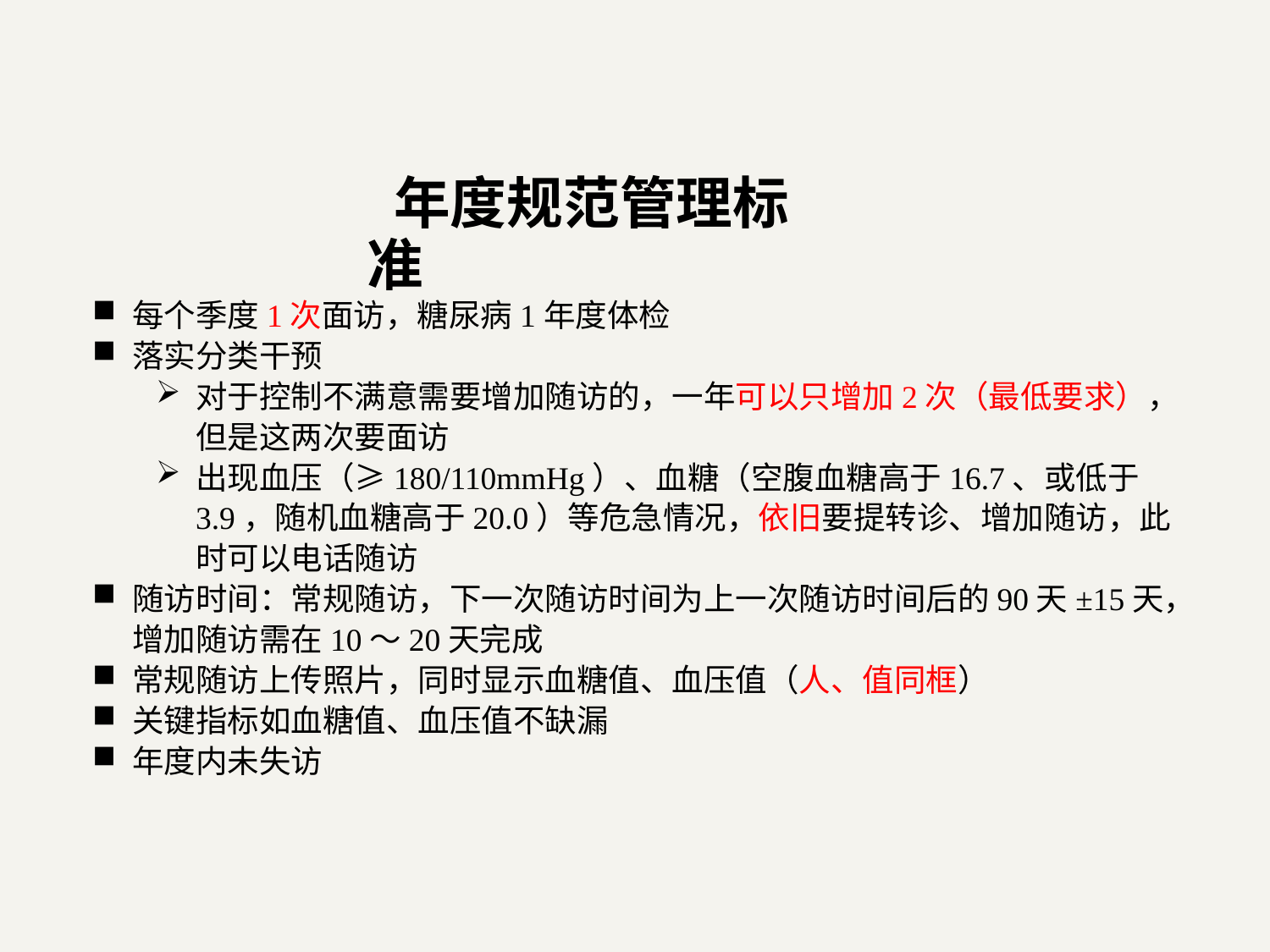

年度规范管理标准

每个季度1次面访，糖尿病1年度体检
落实分类干预
对于控制不满意需要增加随访的，一年可以只增加2次（最低要求），但是这两次要面访
出现血压（≥180/110mmHg）、血糖（空腹血糖高于16.7、或低于3.9，随机血糖高于20.0）等危急情况，依旧要提转诊、增加随访，此时可以电话随访
随访时间：常规随访，下一次随访时间为上一次随访时间后的90天±15天，增加随访需在10～20天完成
常规随访上传照片，同时显示血糖值、血压值（人、值同框）
关键指标如血糖值、血压值不缺漏
年度内未失访